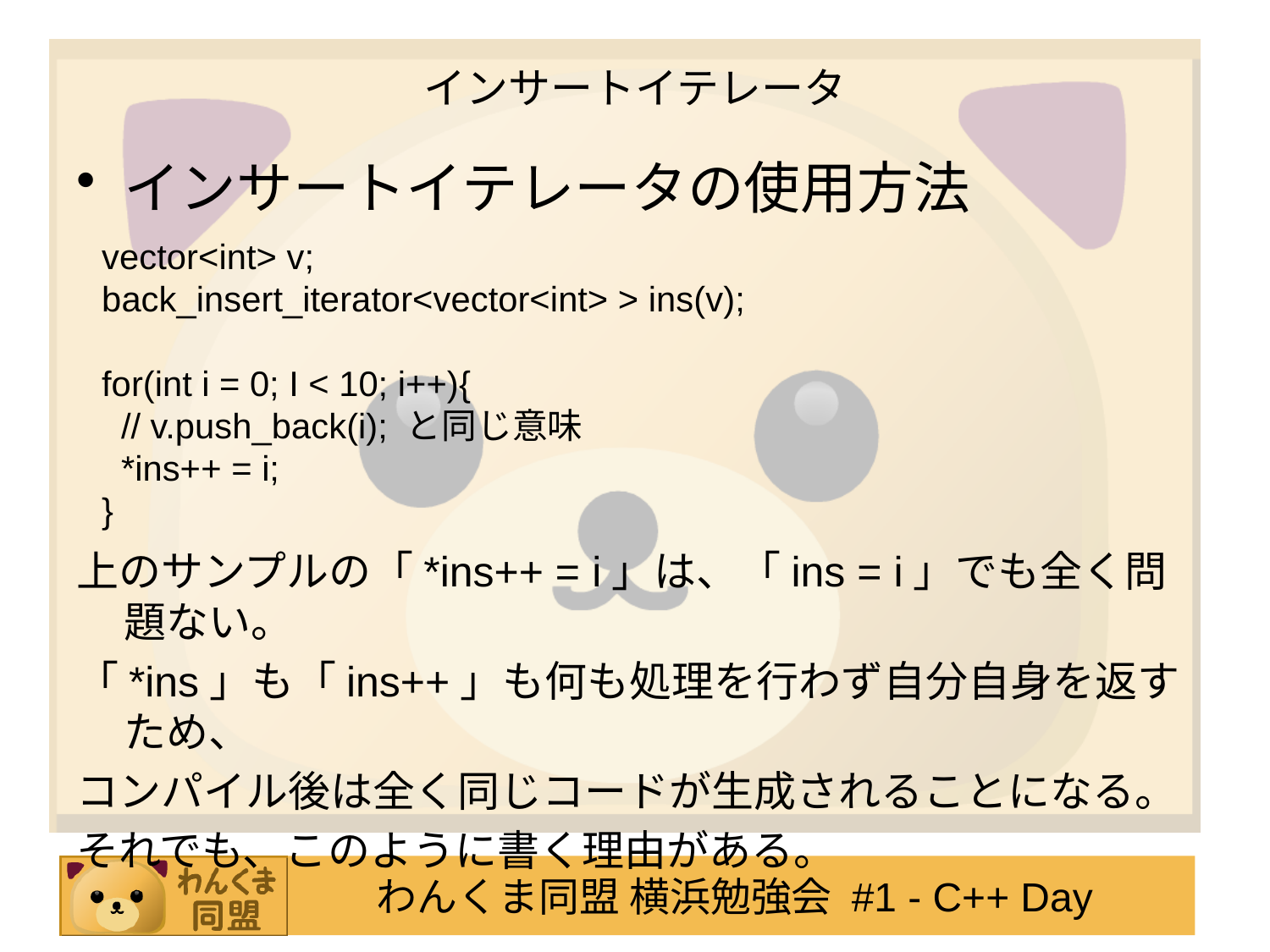

# インサートイテレータ
インサートイテレータの使用方法

上のサンプルの「*ins++ = i」は、「ins = i」でも全く問題ない。
「*ins」も「ins++」も何も処理を行わず自分自身を返すため、
コンパイル後は全く同じコードが生成されることになる。
それでも、このように書く理由がある。

vector<int> v;
back_insert_iterator<vector<int> > ins(v);

for(int i = 0; I < 10; i++){
  // v.push_back(i); と同じ意味
  *ins++ = i;
}